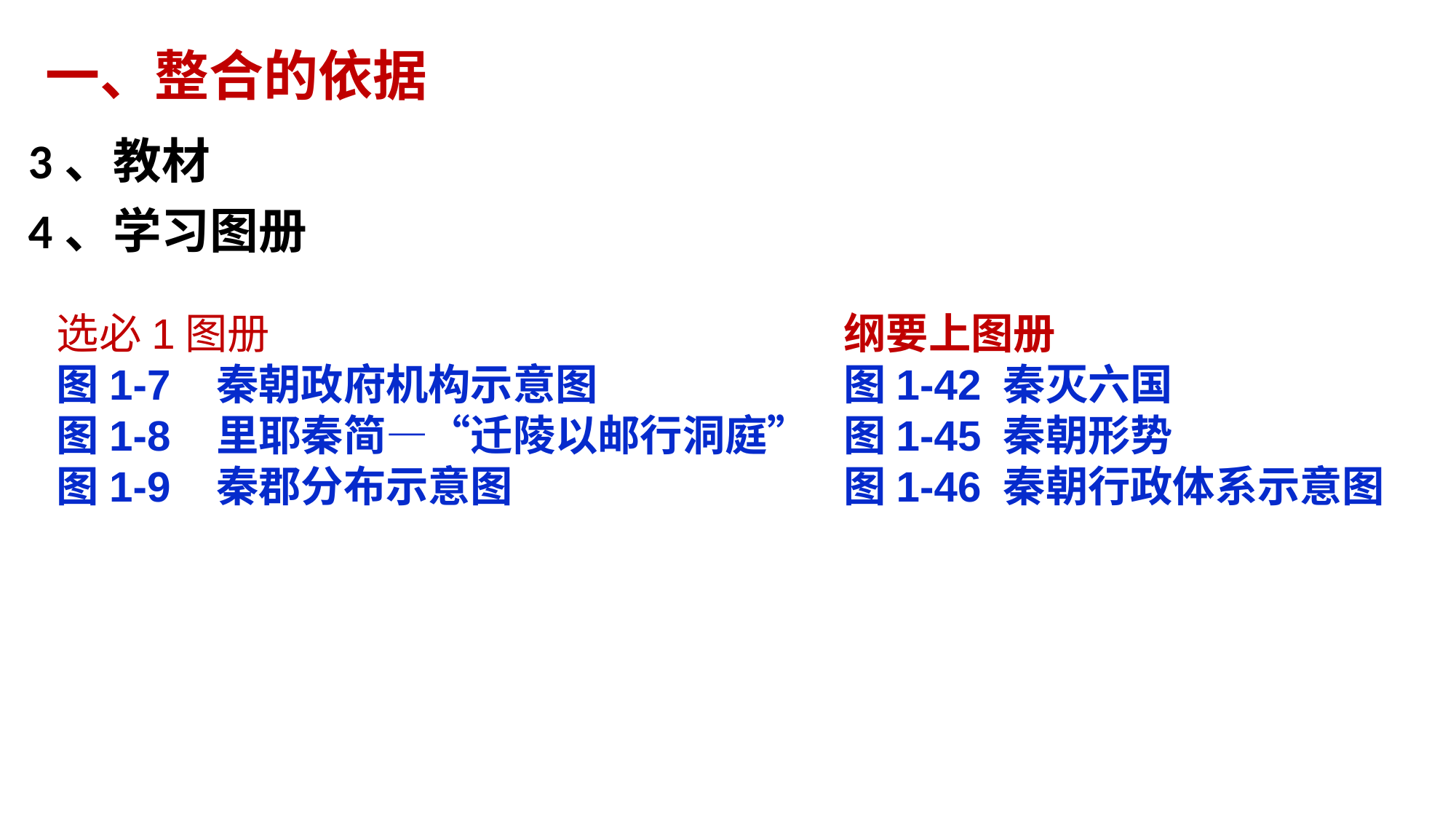

一、整合的依据
3、教材
4、学习图册
选必1图册
图1-7   秦朝政府机构示意图
图1-8   里耶秦简—“迁陵以邮行洞庭”
图1-9   秦郡分布示意图
纲要上图册
图1-42 秦灭六国
图1-45 秦朝形势
图1-46 秦朝行政体系示意图